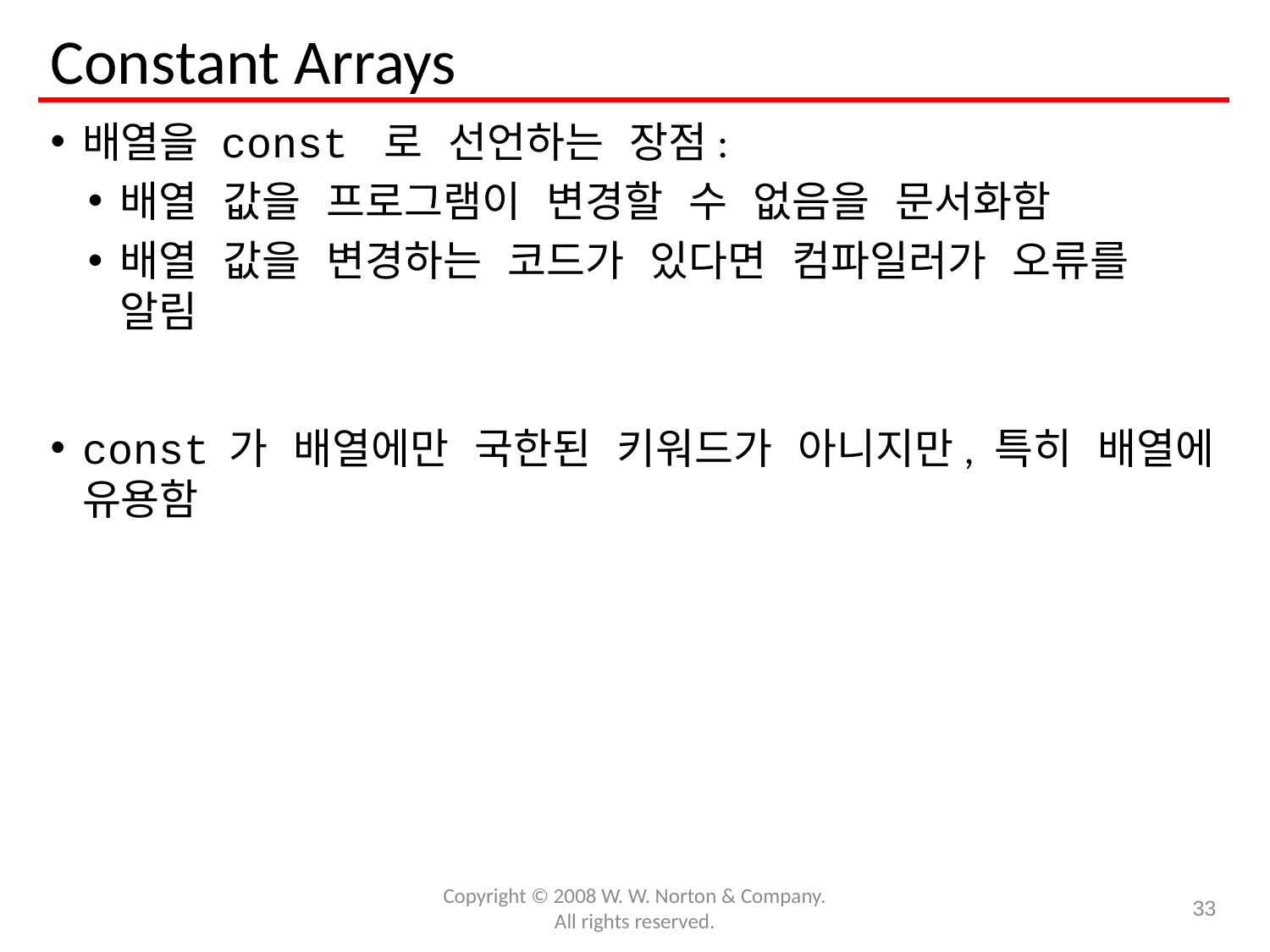

# Constant Arrays
배열을 const 로 선언하는 장점:
배열 값을 프로그램이 변경할 수 없음을 문서화함
배열 값을 변경하는 코드가 있다면 컴파일러가 오류를 알림

const 가 배열에만 국한된 키워드가 아니지만, 특히 배열에 유용함
Copyright © 2008 W. W. Norton & Company.
All rights reserved.
33